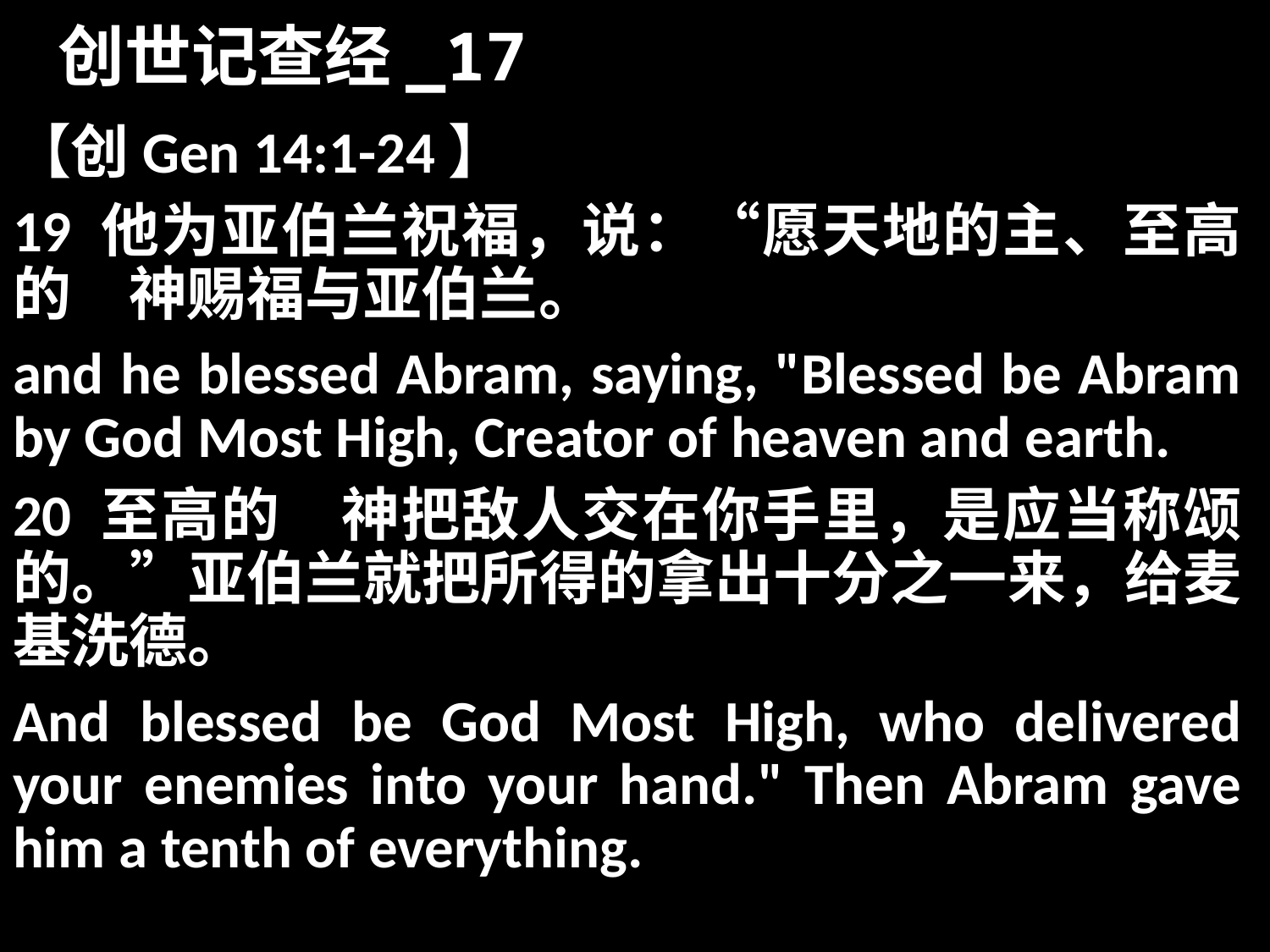

# 创世记查经_17
【创Gen 14:1-24】
19 他为亚伯兰祝福，说：“愿天地的主、至高的　神赐福与亚伯兰。
and he blessed Abram, saying, "Blessed be Abram by God Most High, Creator of heaven and earth.
20 至高的　神把敌人交在你手里，是应当称颂的。”亚伯兰就把所得的拿出十分之一来，给麦基洗德。
And blessed be God Most High, who delivered your enemies into your hand." Then Abram gave him a tenth of everything.